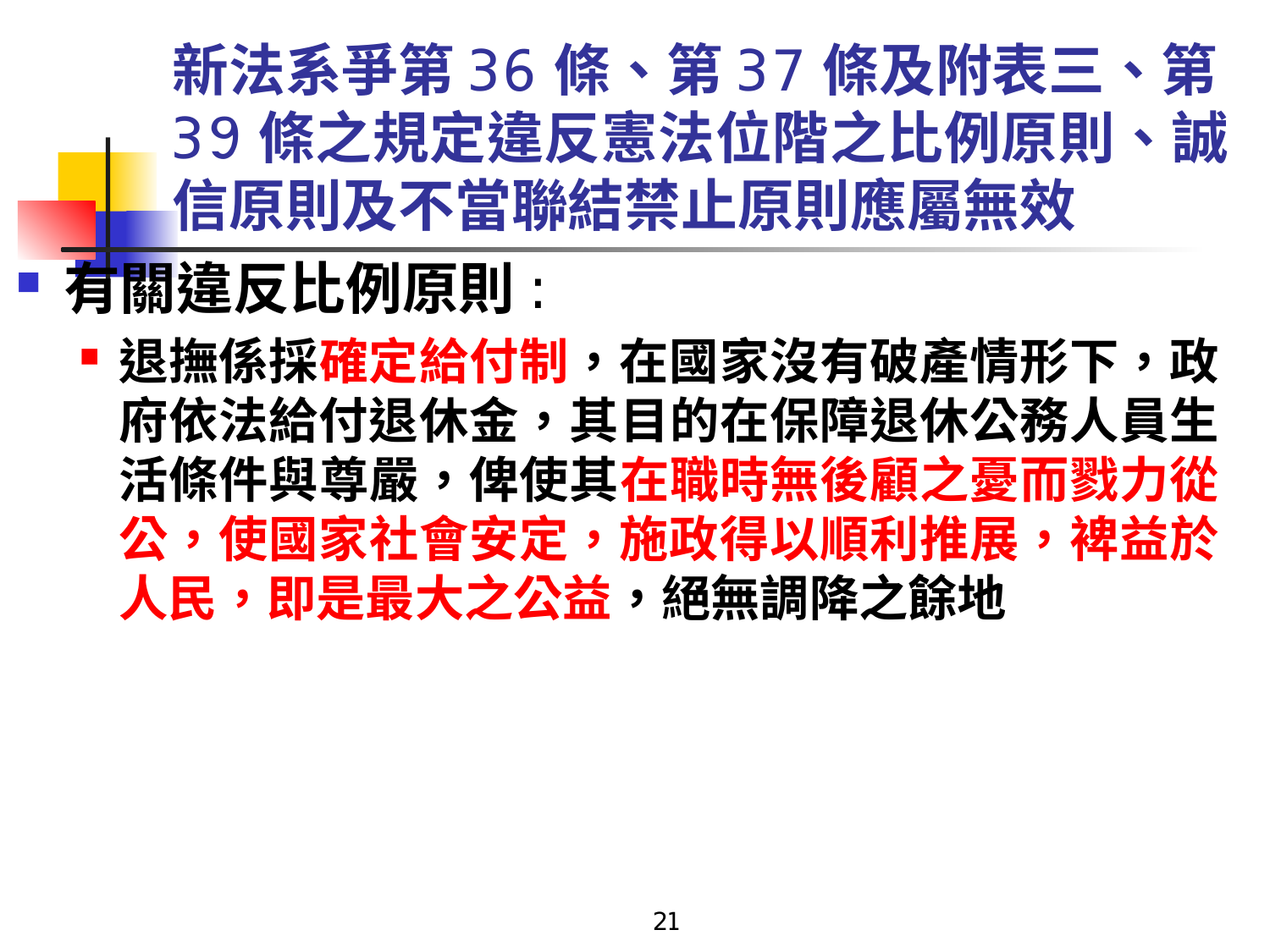

# 新法系爭第36條、第37條及附表三、第39條之規定違反憲法位階之比例原則、誠信原則及不當聯結禁止原則應屬無效
有關違反比例原則:
退撫係採確定給付制，在國家沒有破產情形下，政府依法給付退休金，其目的在保障退休公務人員生活條件與尊嚴，俾使其在職時無後顧之憂而戮力從公，使國家社會安定，施政得以順利推展，裨益於人民，即是最大之公益，絕無調降之餘地

21